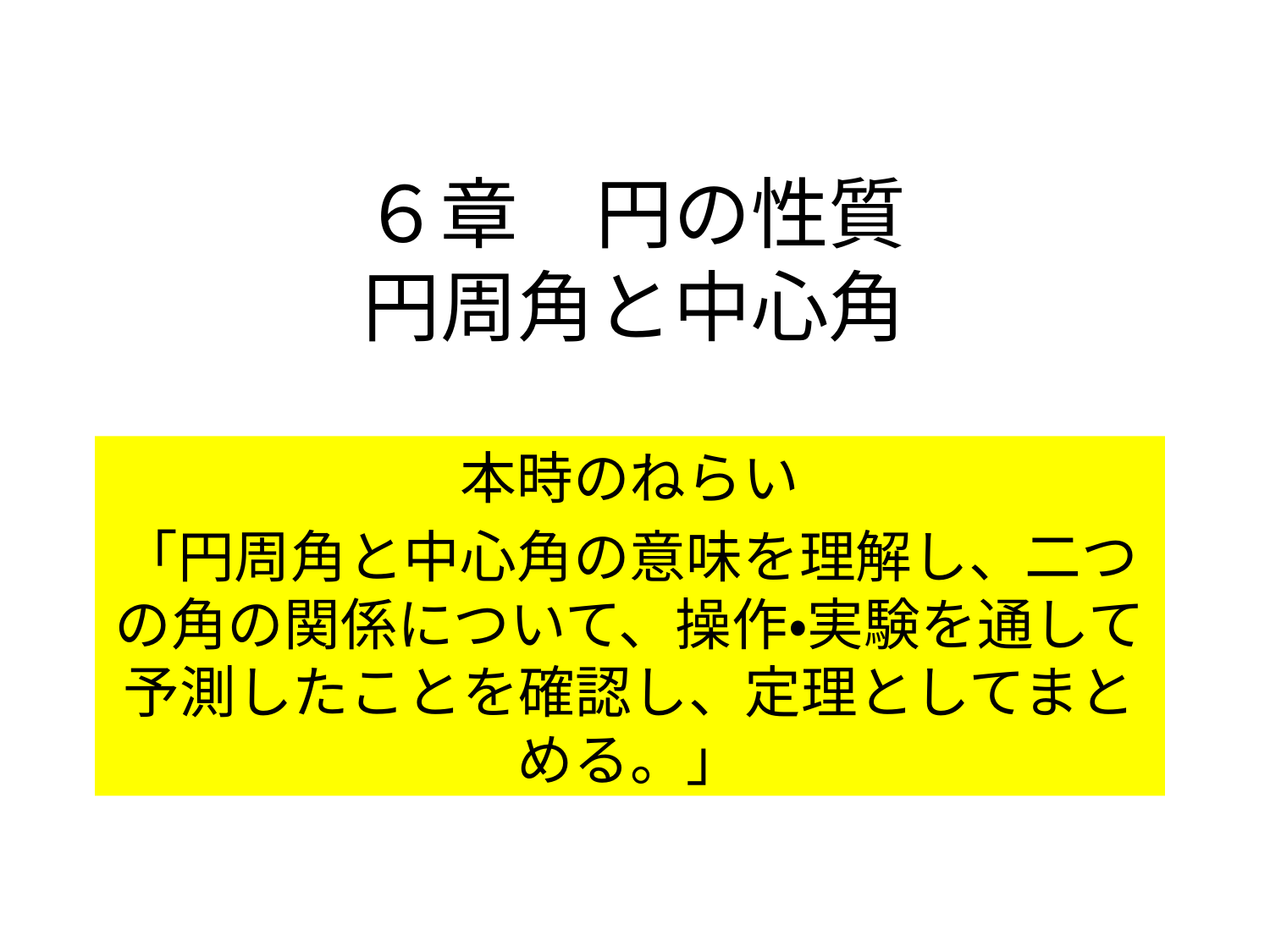

# ６章　円の性質 円周角と中心角
本時のねらい
「円周角と中心角の意味を理解し、二つの角の関係について、操作・実験を通して予測したことを確認し、定理としてまとめる。」